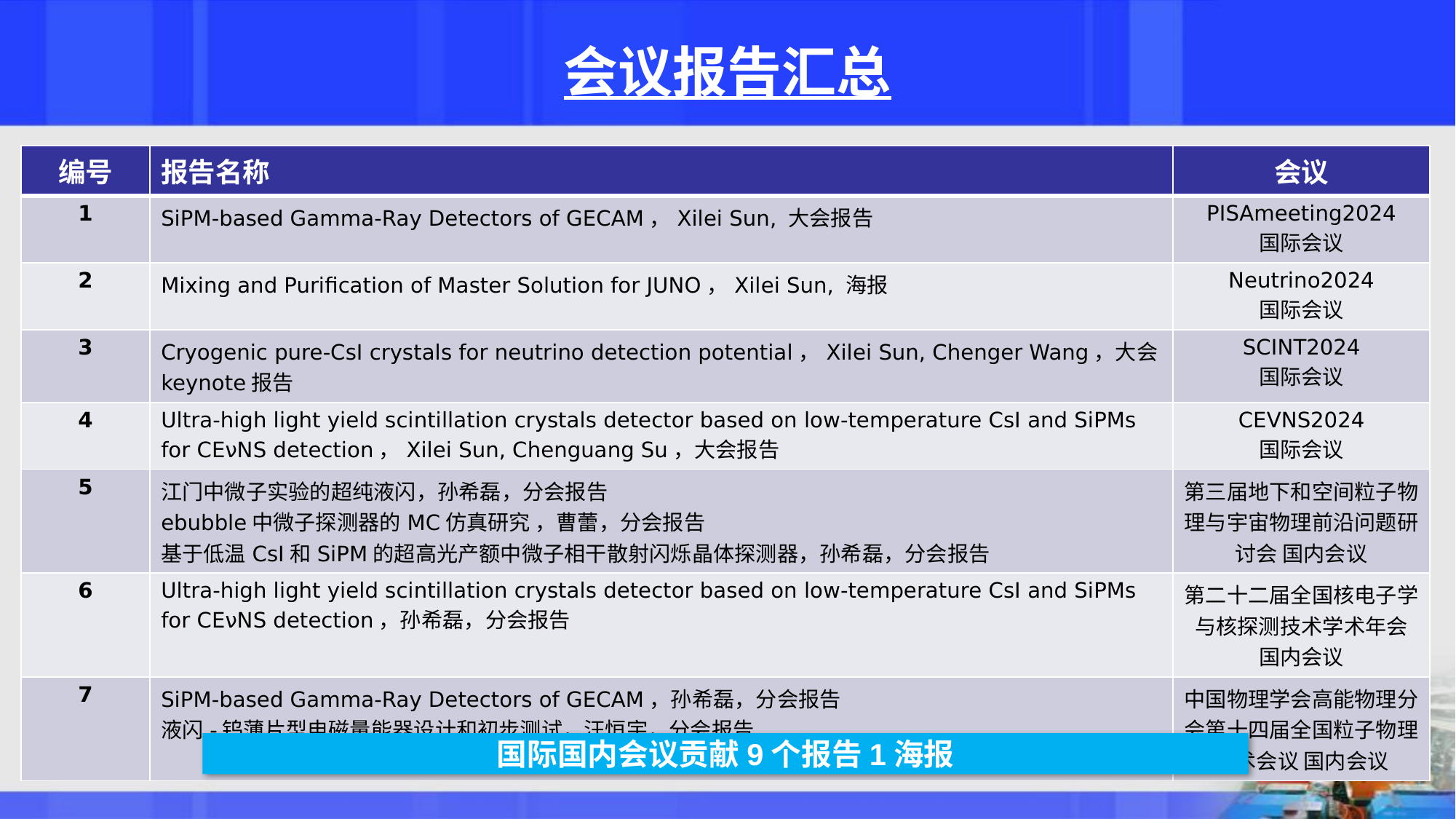

会议报告汇总
| 编号 | 报告名称 | 会议 |
| --- | --- | --- |
| 1 | SiPM-based Gamma-Ray Detectors of GECAM，Xilei Sun, 大会报告 | PISAmeeting2024 国际会议 |
| 2 | Mixing and Purification of Master Solution for JUNO，Xilei Sun, 海报 | Neutrino2024 国际会议 |
| 3 | Cryogenic pure-CsI crystals for neutrino detection potential，Xilei Sun, Chenger Wang，大会keynote报告 | SCINT2024 国际会议 |
| 4 | Ultra-high light yield scintillation crystals detector based on low-temperature CsI and SiPMs for CEνNS detection，Xilei Sun, Chenguang Su，大会报告 | CEVNS2024 国际会议 |
| 5 | 江门中微子实验的超纯液闪，孙希磊，分会报告 ebubble中微子探测器的MC仿真研究 ，曹蕾，分会报告 基于低温CsI和SiPM的超高光产额中微子相干散射闪烁晶体探测器，孙希磊，分会报告 | 第三届地下和空间粒子物理与宇宙物理前沿问题研讨会 国内会议 |
| 6 | Ultra-high light yield scintillation crystals detector based on low-temperature CsI and SiPMs for CEνNS detection，孙希磊，分会报告 | 第二十二届全国核电子学与核探测技术学术年会 国内会议 |
| 7 | SiPM-based Gamma-Ray Detectors of GECAM，孙希磊，分会报告 液闪-钨薄片型电磁量能器设计和初步测试，汪恒宇，分会报告 | 中国物理学会高能物理分会第十四届全国粒子物理学术会议 国内会议 |
国际国内会议贡献9个报告1海报
15